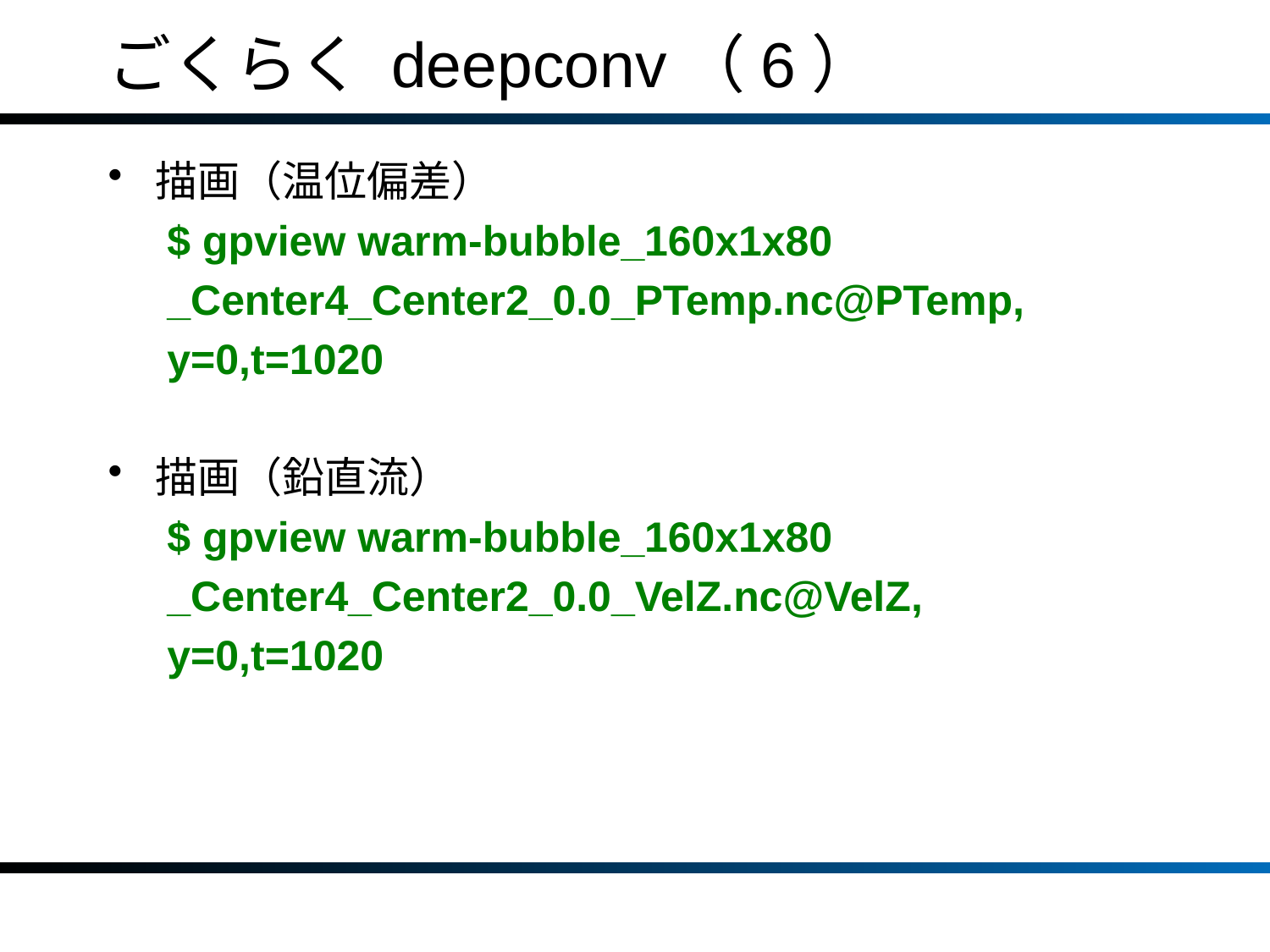

# ごくらく deepconv（6）
描画（温位偏差）
     $ gpview warm-bubble_160x1x80
     _Center4_Center2_0.0_PTemp.nc@PTemp,
     y=0,t=1020

描画（鉛直流）
     $ gpview warm-bubble_160x1x80
     _Center4_Center2_0.0_VelZ.nc@VelZ,
     y=0,t=1020